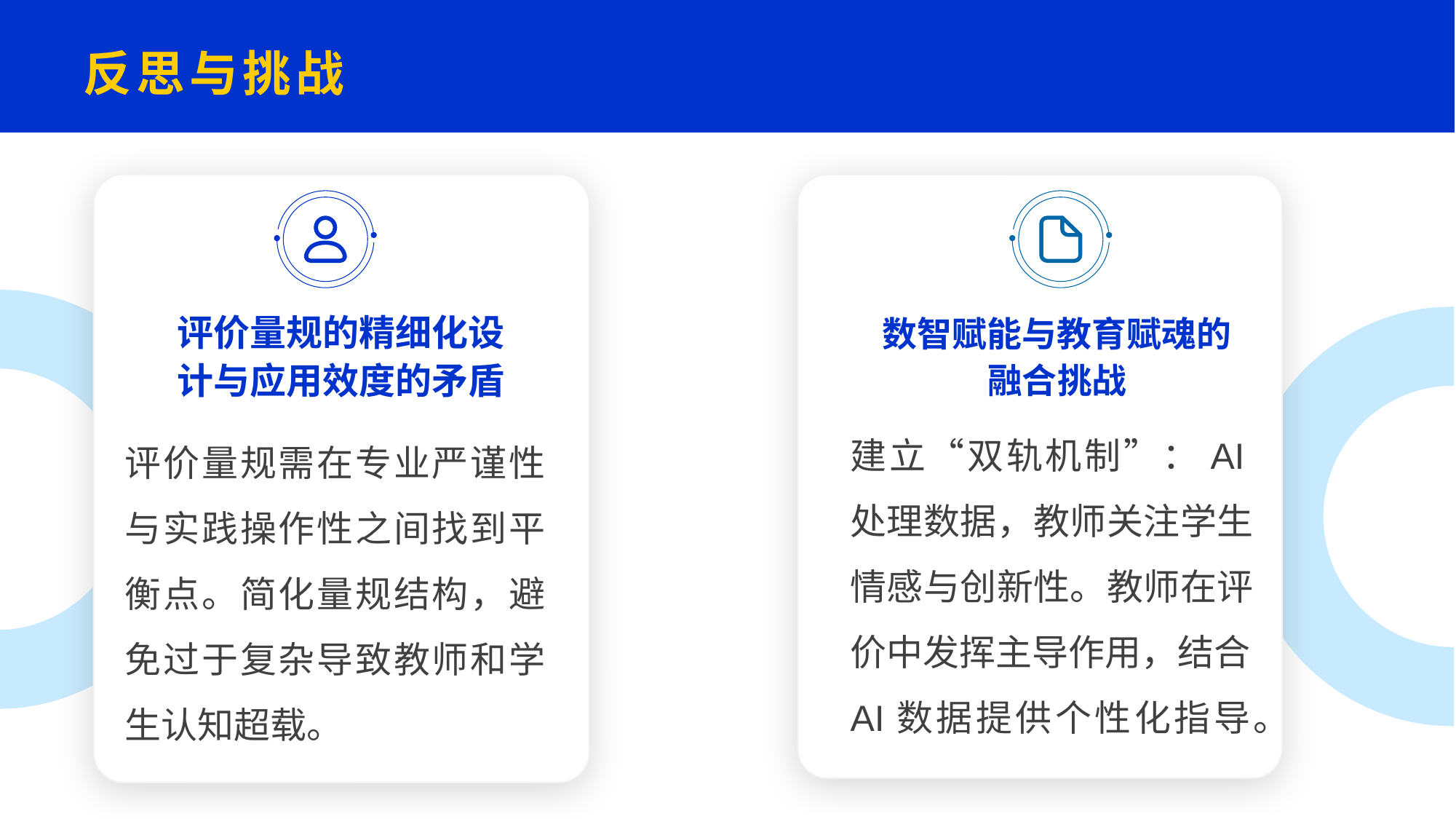

反思与挑战

评价量规的精细化设计与应用效度的矛盾
数智赋能与教育赋魂的融合挑战
建立“双轨机制”：AI处理数据，教师关注学生情感与创新性。教师在评价中发挥主导作用，结合AI数据提供个性化指导。
评价量规需在专业严谨性与实践操作性之间找到平衡点。简化量规结构，避免过于复杂导致教师和学生认知超载。